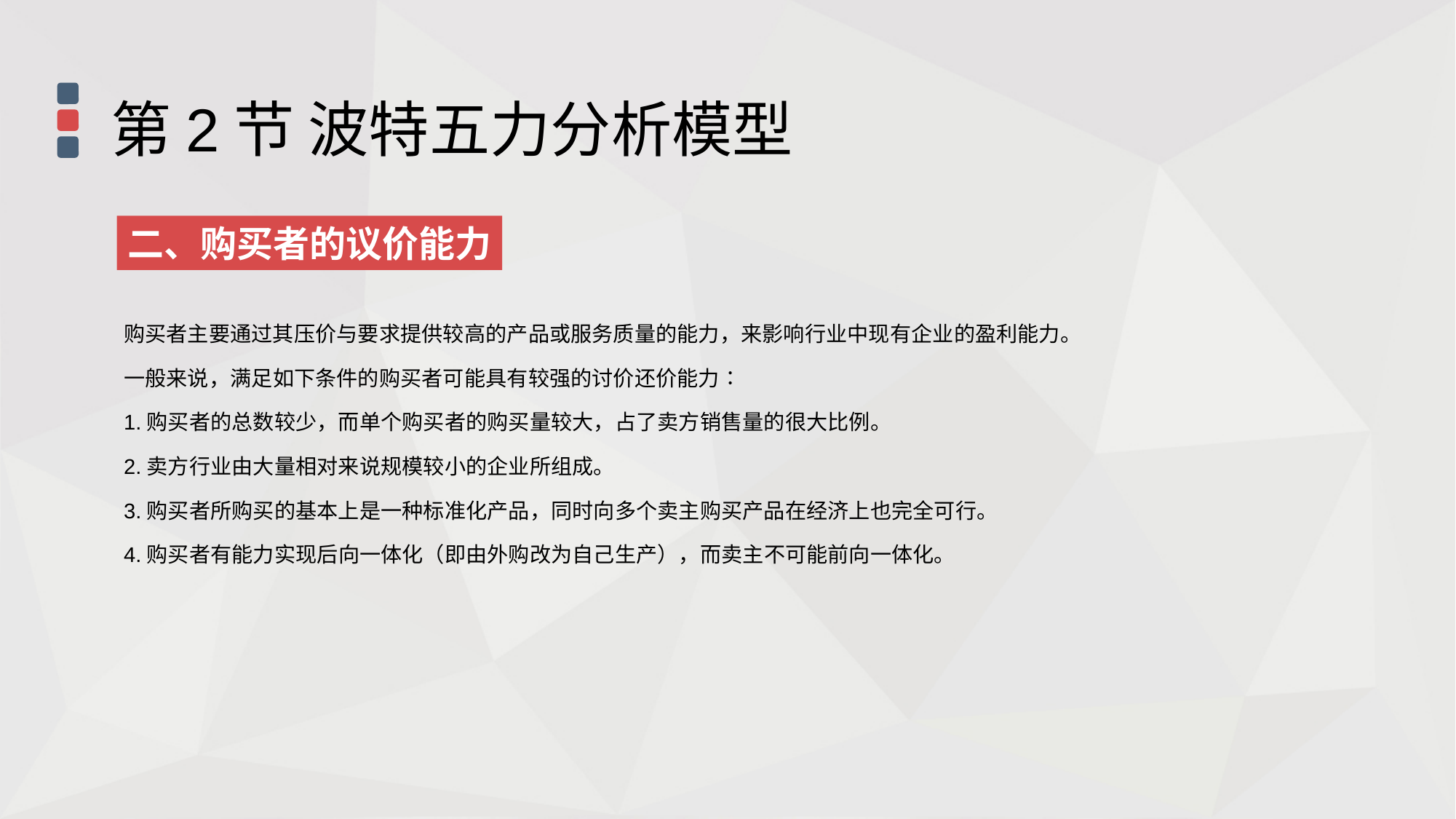

第2节 波特五力分析模型
二、购买者的议价能力
购买者主要通过其压价与要求提供较高的产品或服务质量的能力，来影响行业中现有企业的盈利能力。
一般来说，满足如下条件的购买者可能具有较强的讨价还价能力∶
1.购买者的总数较少，而单个购买者的购买量较大，占了卖方销售量的很大比例。
2.卖方行业由大量相对来说规模较小的企业所组成。
3.购买者所购买的基本上是一种标准化产品，同时向多个卖主购买产品在经济上也完全可行。
4.购买者有能力实现后向一体化（即由外购改为自己生产），而卖主不可能前向一体化。